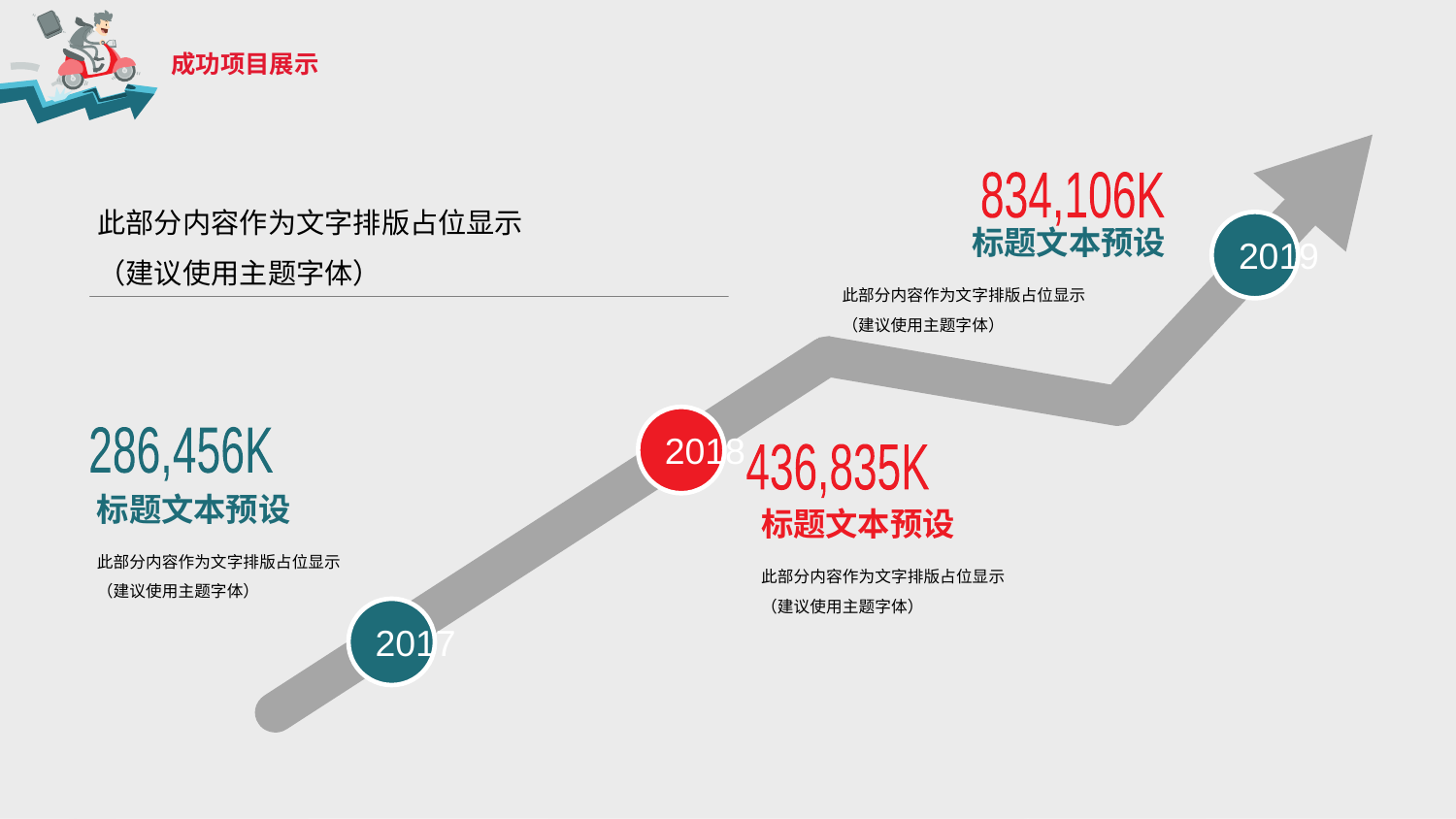

成功项目展示
834,106K
此部分内容作为文字排版占位显示
（建议使用主题字体）
标题文本预设
此部分内容作为文字排版占位显示
（建议使用主题字体）
2019

2018
286,456K
436,835K
标题文本预设
此部分内容作为文字排版占位显示
（建议使用主题字体）
标题文本预设
此部分内容作为文字排版占位显示
（建议使用主题字体）
2017